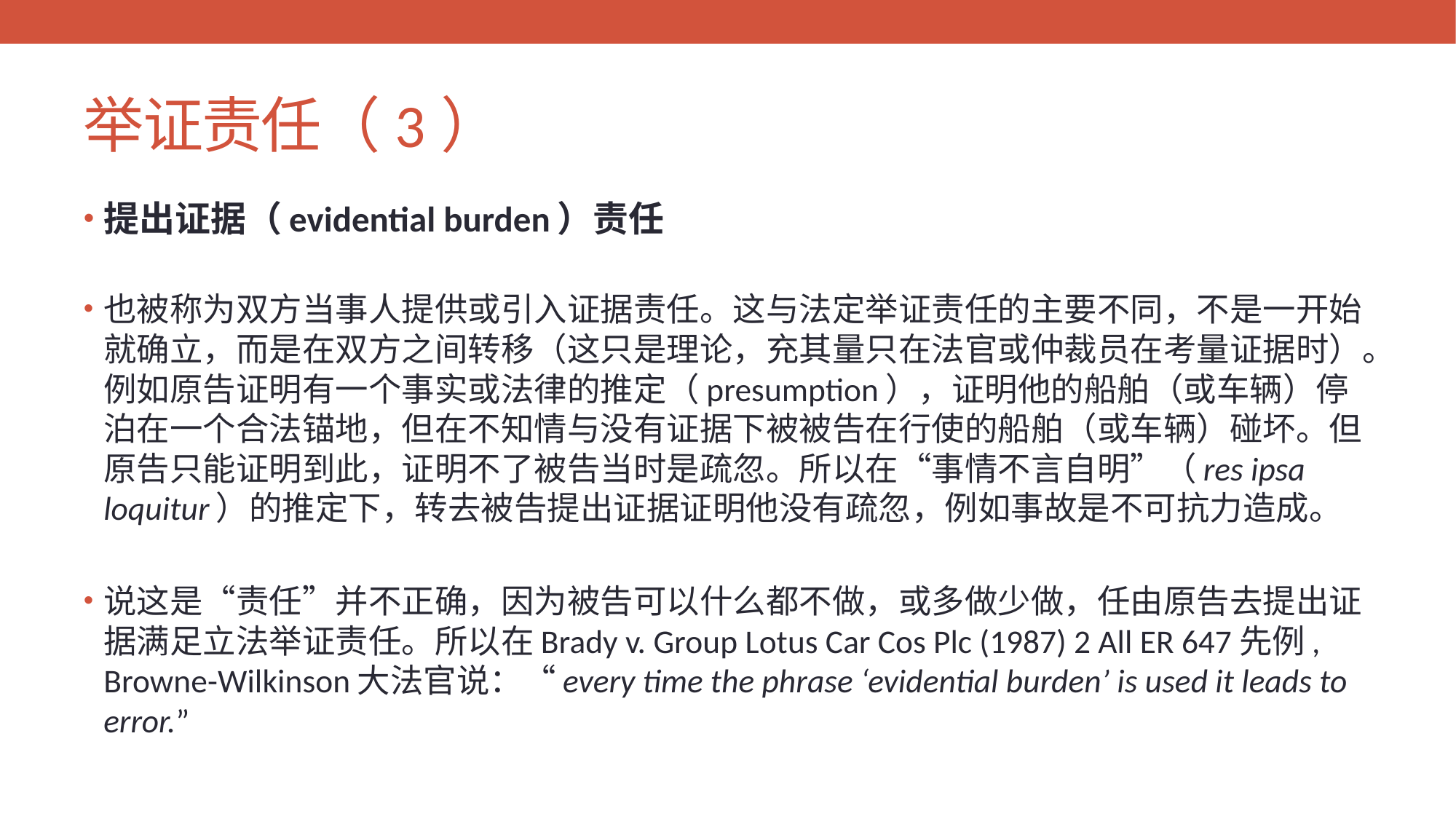

# 举证责任（3）
提出证据（evidential burden）责任

也被称为双方当事人提供或引入证据责任。这与法定举证责任的主要不同，不是一开始就确立，而是在双方之间转移（这只是理论，充其量只在法官或仲裁员在考量证据时）。例如原告证明有一个事实或法律的推定（presumption），证明他的船舶（或车辆）停泊在一个合法锚地，但在不知情与没有证据下被被告在行使的船舶（或车辆）碰坏。但原告只能证明到此，证明不了被告当时是疏忽。所以在“事情不言自明”（res ipsa loquitur）的推定下，转去被告提出证据证明他没有疏忽，例如事故是不可抗力造成。

说这是“责任”并不正确，因为被告可以什么都不做，或多做少做，任由原告去提出证据满足立法举证责任。所以在Brady v. Group Lotus Car Cos Plc (1987) 2 All ER 647先例, Browne-Wilkinson大法官说：“every time the phrase ‘evidential burden’ is used it leads to error.”